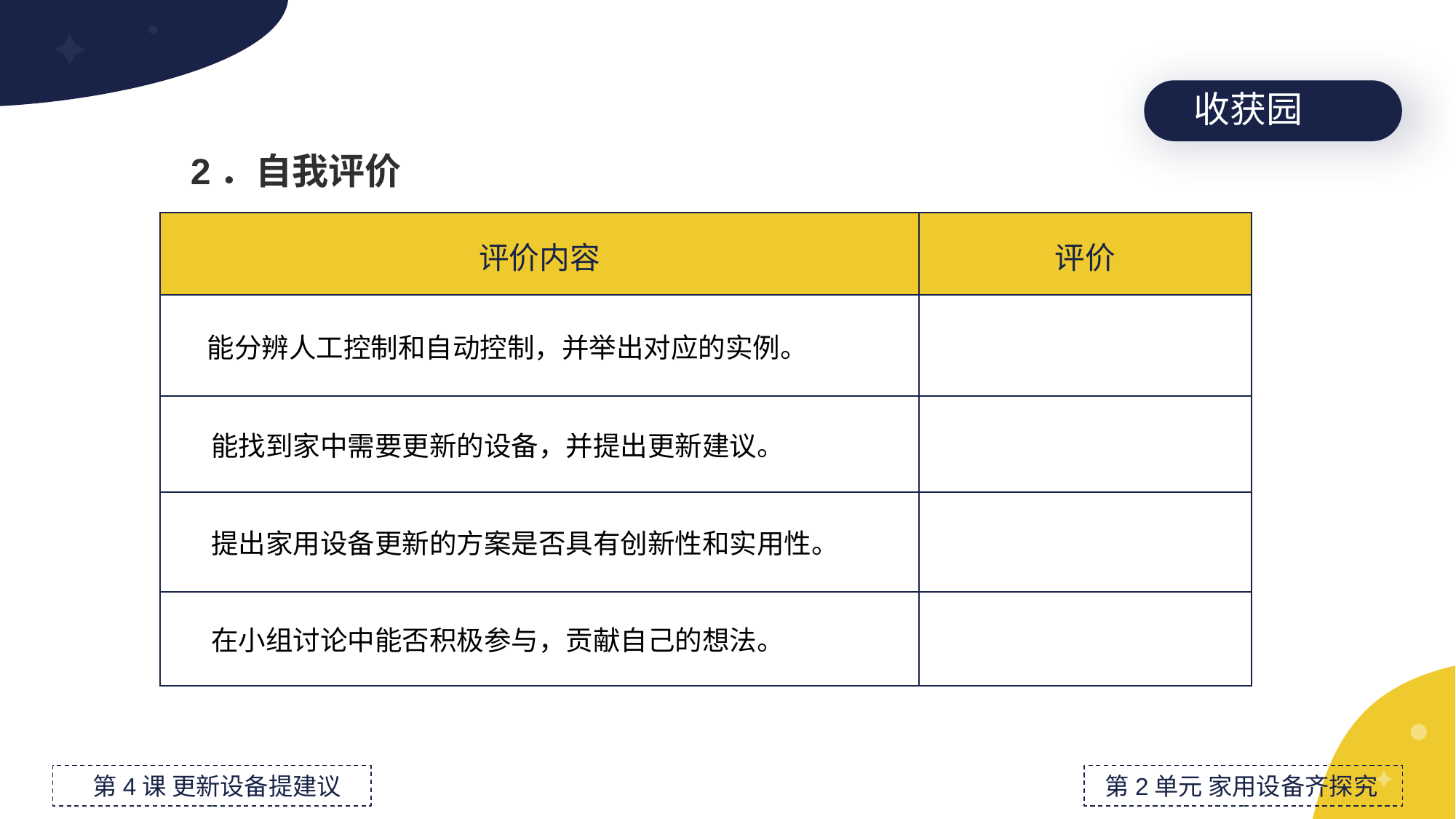

收获园
2．自我评价
| 评价内容 | 评价 |
| --- | --- |
| 能分辨人工控制和自动控制，并举出对应的实例。 |  |
| 能找到家中需要更新的设备，并提出更新建议。 |  |
| 提出家用设备更新的方案是否具有创新性和实用性。 |  |
| 在小组讨论中能否积极参与，贡献自己的想法。 |  |